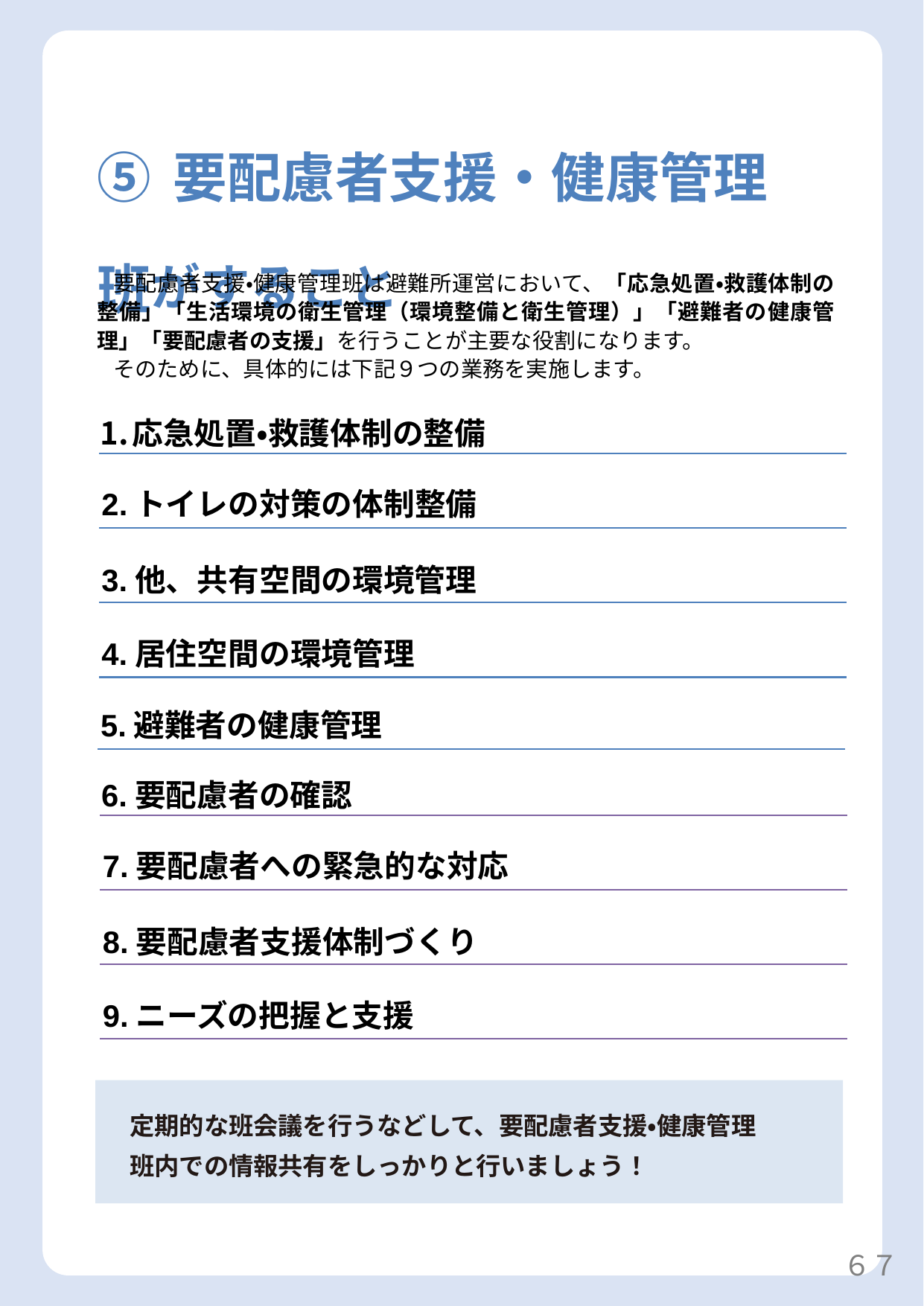

⑤要配慮者支援・健康管理班がすること
要配慮者支援・健康管理班は避難所運営において、「応急処置・救護体制の整備」「生活環境の衛生管理（環境整備と衛生管理）」「避難者の健康管理」「要配慮者の支援」を行うことが主要な役割になります。
そのために、具体的には下記９つの業務を実施します。
応急処置・救護体制の整備

2.トイレの対策の体制整備

3.他、共有空間の環境管理

4.居住空間の環境管理

5.避難者の健康管理

6.要配慮者の確認

7.要配慮者への緊急的な対応

8.要配慮者支援体制づくり

9.ニーズの把握と支援

定期的な班会議を行うなどして、要配慮者支援・健康管理班内での情報共有をしっかりと行いましょう！
６７